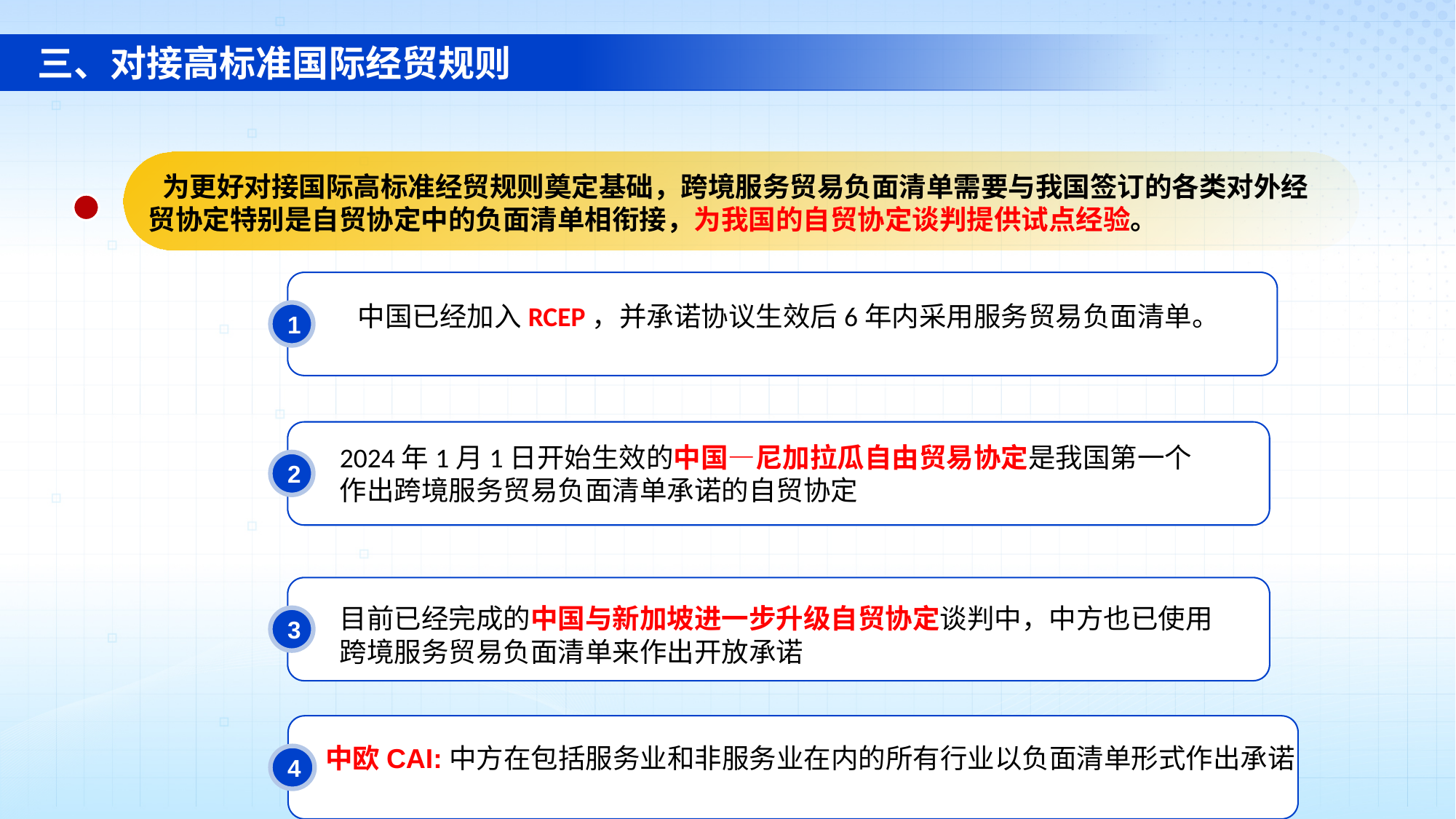

三、对接高标准国际经贸规则

 为更好对接国际高标准经贸规则奠定基础，跨境服务贸易负面清单需要与我国签订的各类对外经贸协定特别是自贸协定中的负面清单相衔接，为我国的自贸协定谈判提供试点经验。

 中国已经加入RCEP，并承诺协议生效后6年内采用服务贸易负面清单。
1

2024年1月1日开始生效的中国—尼加拉瓜自由贸易协定是我国第一个作出跨境服务贸易负面清单承诺的自贸协定
2

目前已经完成的中国与新加坡进一步升级自贸协定谈判中，中方也已使用跨境服务贸易负面清单来作出开放承诺
3

中欧CAI:中方在包括服务业和非服务业在内的所有行业以负面清单形式作出承诺
4